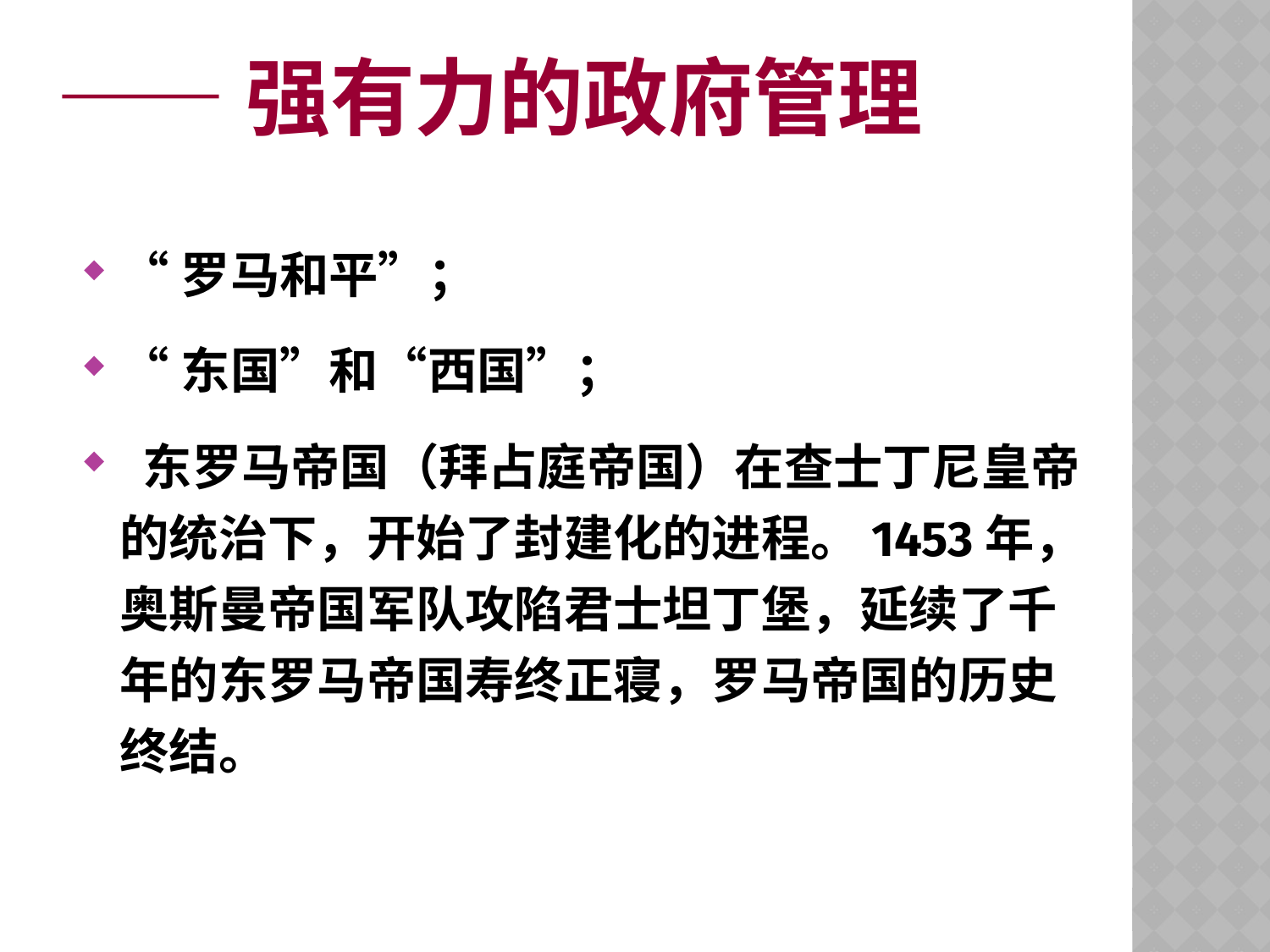

# ——强有力的政府管理
“罗马和平”；
“东国”和“西国”；
 东罗马帝国（拜占庭帝国）在查士丁尼皇帝的统治下，开始了封建化的进程。1453年，奥斯曼帝国军队攻陷君士坦丁堡，延续了千年的东罗马帝国寿终正寝，罗马帝国的历史终结。